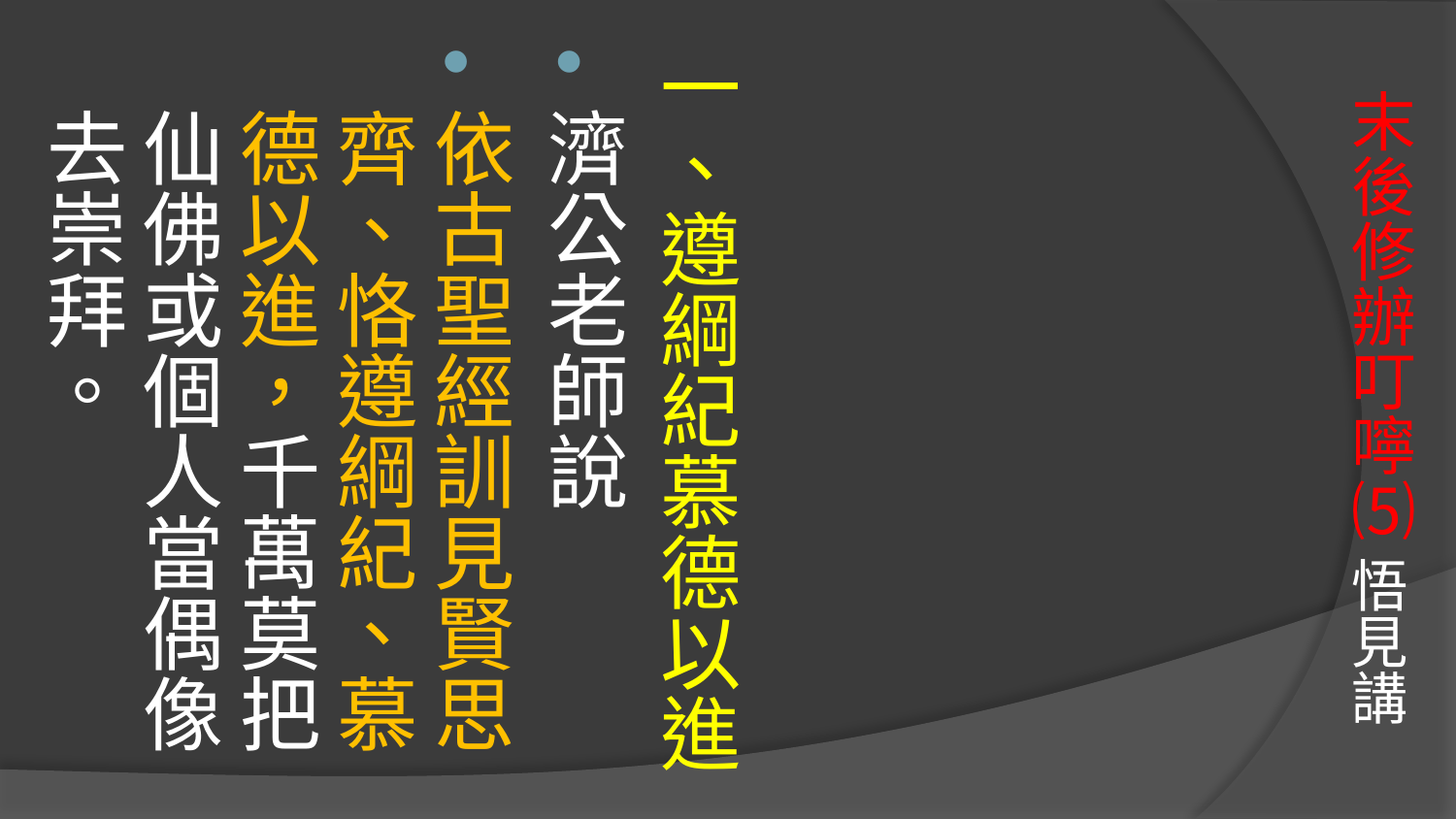

# 末後修辦叮嚀⑸ 悟見講
一、遵綱紀慕德以進
濟公老師說
依古聖經訓見賢思齊、恪遵綱紀、慕德以進，千萬莫把仙佛或個人當偶像 去崇拜。